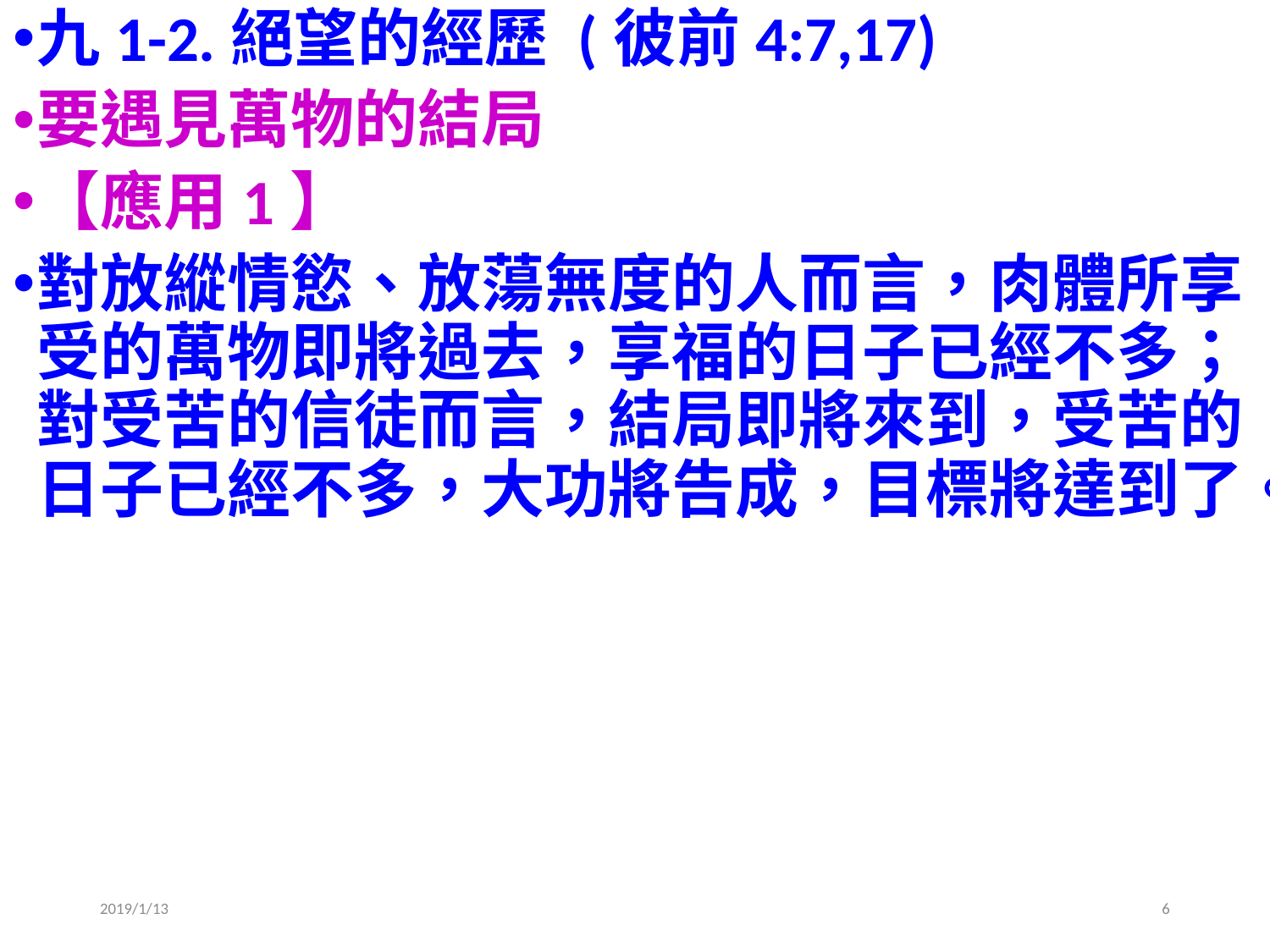

九1-2.絕望的經歷 (彼前4:7,17)
要遇見萬物的結局
【應用1】
對放縱情慾、放蕩無度的人而言，肉體所享受的萬物即將過去，享福的日子已經不多；對受苦的信徒而言，結局即將來到，受苦的日子已經不多，大功將告成，目標將達到了。

2019/1/13
6